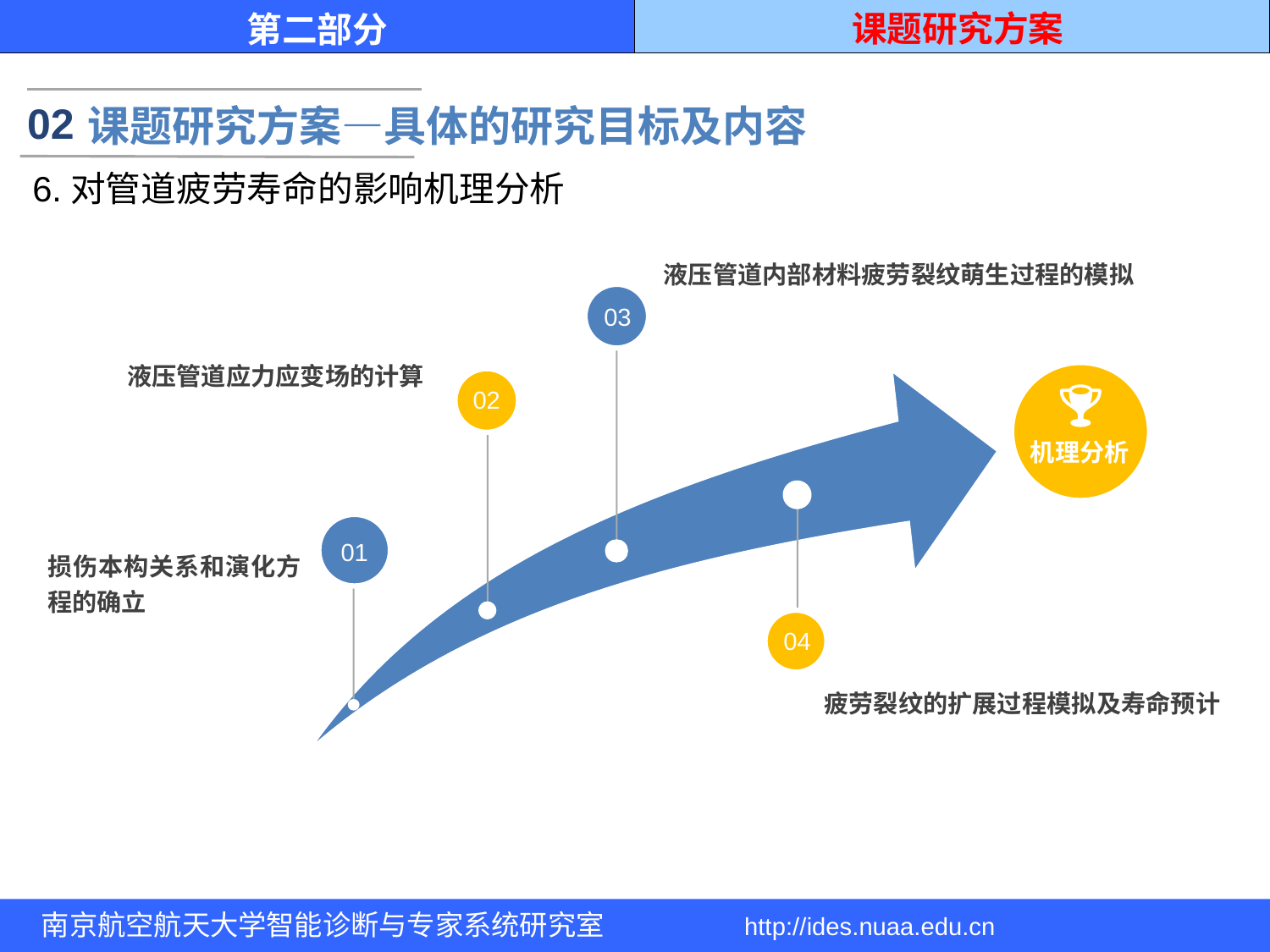

课题研究方案
第二部分
02
课题研究方案—具体的研究目标及内容
6.对管道疲劳寿命的影响机理分析
液压管道内部材料疲劳裂纹萌生过程的模拟

03

02

机理分析

01
损伤本构关系和演化方程的确立

04

液压管道应力应变场的计算
疲劳裂纹的扩展过程模拟及寿命预计
南京航空航天大学智能诊断与专家系统研究室                 http://ides.nuaa.edu.cn